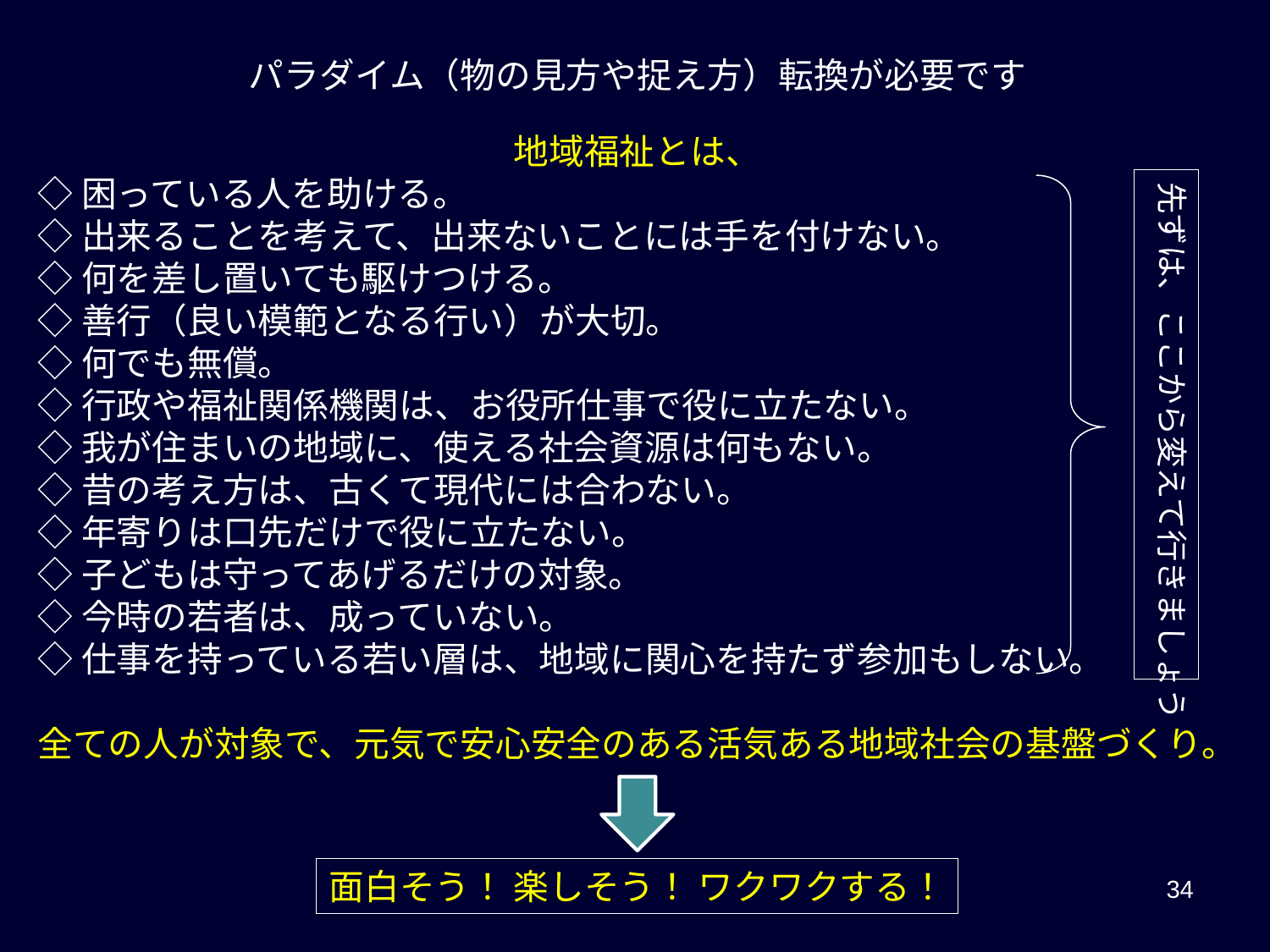

パラダイム（物の見方や捉え方）転換が必要です
地域福祉とは、
◇困っている人を助ける。
◇出来ることを考えて、出来ないことには手を付けない。
◇何を差し置いても駆けつける。
◇善行（良い模範となる行い）が大切。
◇何でも無償。
◇行政や福祉関係機関は、お役所仕事で役に立たない。
◇我が住まいの地域に、使える社会資源は何もない。
◇昔の考え方は、古くて現代には合わない。
◇年寄りは口先だけで役に立たない。
◇子どもは守ってあげるだけの対象。
◇今時の若者は、成っていない。
◇仕事を持っている若い層は、地域に関心を持たず参加もしない。

全ての人が対象で、元気で安心安全のある活気ある地域社会の基盤づくり。
先ずは、ここから変えて行きましょう

面白そう！ 楽しそう！ ワクワクする！
34